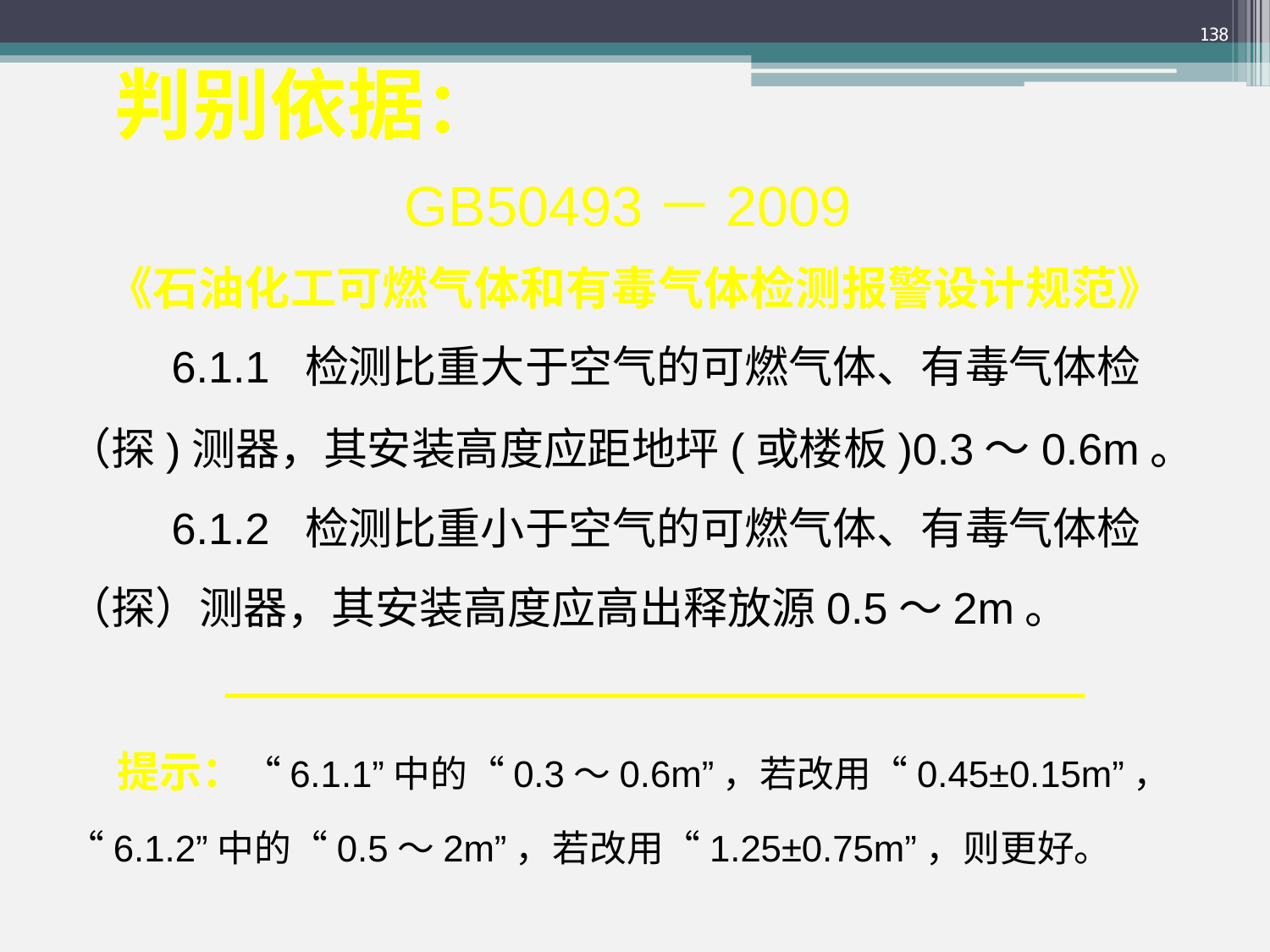

138
     判别依据：
GB50493－2009
《石油化工可燃气体和有毒气体检测报警设计规范》

　6.1.1  检测比重大于空气的可燃气体、有毒气体检（探)测器，其安装高度应距地坪(或楼板)0.3～0.6m。
　6.1.2  检测比重小于空气的可燃气体、有毒气体检（探）测器，其安装高度应高出释放源0.5～2m。

提示：“6.1.1”中的“0.3～0.6m”，若改用“0.45±0.15m”， “6.1.2”中的“0.5～2m”，若改用“1.25±0.75m”，则更好。